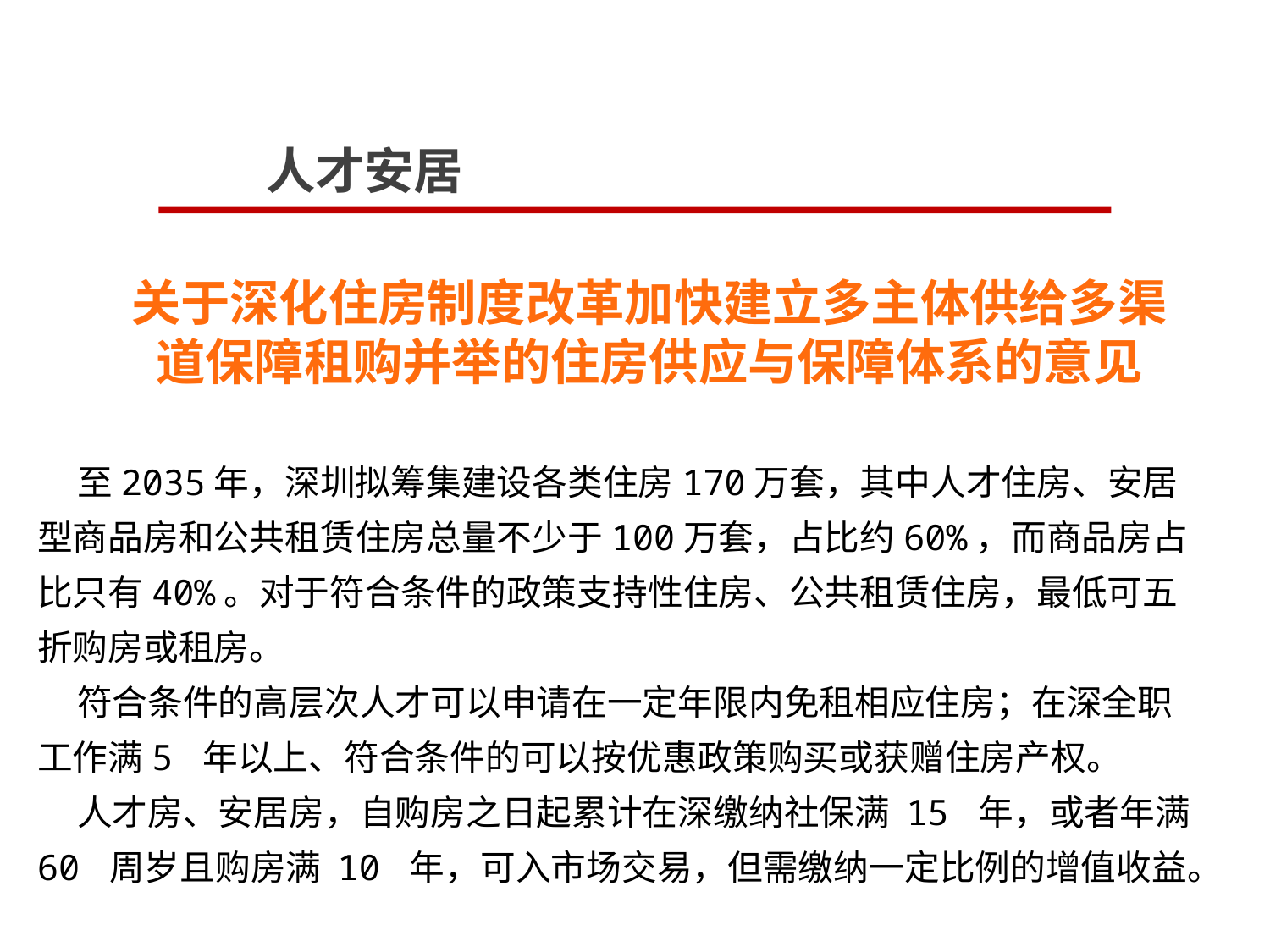

人才安居

关于深化住房制度改革加快建立多主体供给多渠道保障租购并举的住房供应与保障体系的意见
    至2035年，深圳拟筹集建设各类住房170万套，其中人才住房、安居型商品房和公共租赁住房总量不少于100万套，占比约60%，而商品房占比只有40%。对于符合条件的政策支持性住房、公共租赁住房，最低可五折购房或租房。
    符合条件的高层次人才可以申请在一定年限内免租相应住房；在深全职工作满5 年以上、符合条件的可以按优惠政策购买或获赠住房产权。
    人才房、安居房，自购房之日起累计在深缴纳社保满 15 年，或者年满60 周岁且购房满 10 年，可入市场交易，但需缴纳一定比例的增值收益。